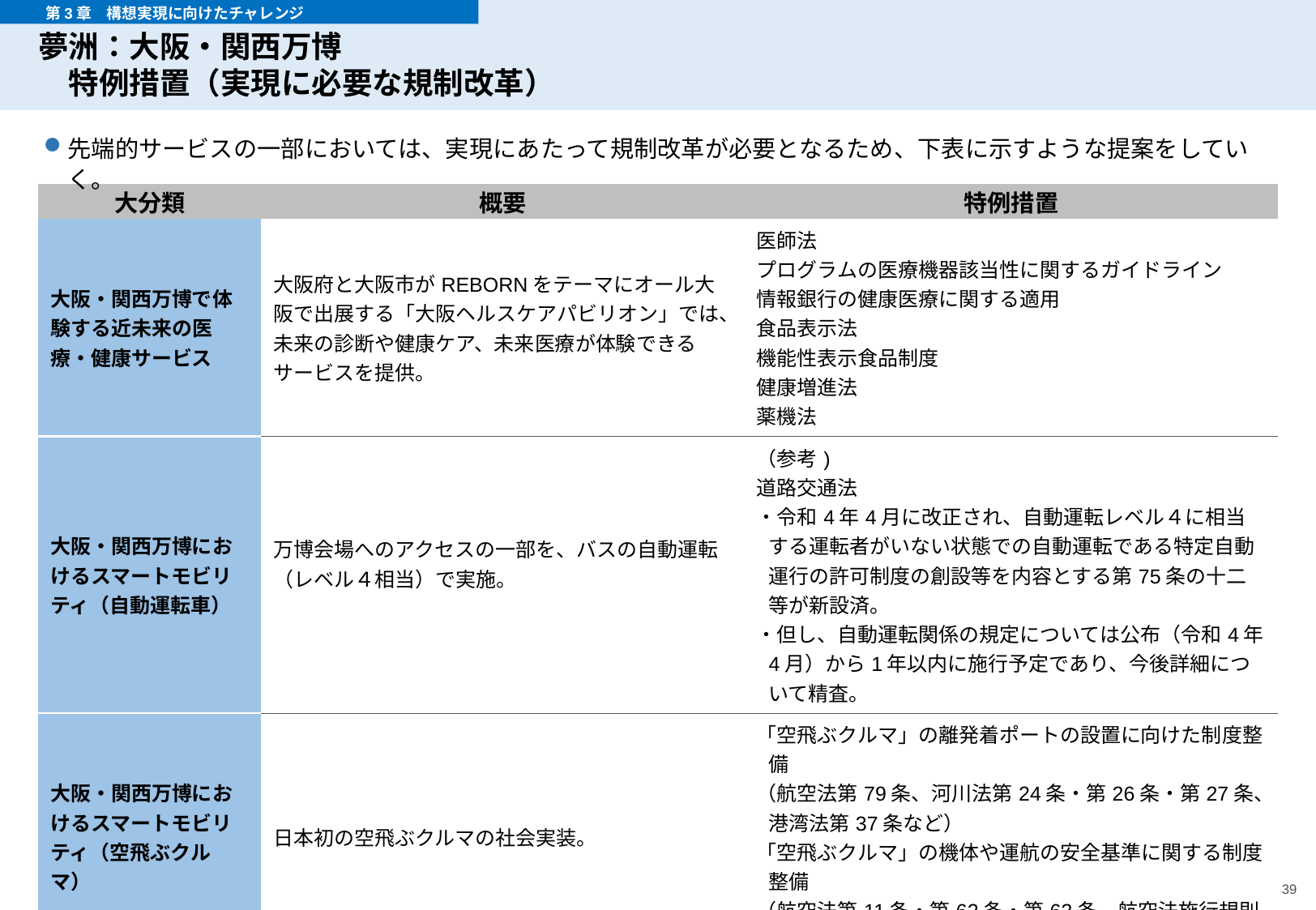

# 夢洲：大阪・関西万博 　特例措置（実現に必要な規制改革）
　　　第3章　構想実現に向けたチャレンジ
先端的サービスの一部においては、実現にあたって規制改革が必要となるため、下表に示すような提案をしていく。
| 大分類 | 概要 | 特例措置 |
| --- | --- | --- |
| 大阪・関西万博で体験する近未来の医療・健康サービス | 大阪府と大阪市がREBORNをテーマにオール大阪で出展する「大阪ヘルスケアパビリオン」では、未来の診断や健康ケア、未来医療が体験できるサービスを提供。 | 医師法 プログラムの医療機器該当性に関するガイドライン 情報銀行の健康医療に関する適用 食品表示法 機能性表示食品制度 健康増進法 薬機法 |
| 大阪・関西万博におけるスマートモビリティ（自動運転車） | 万博会場へのアクセスの一部を、バスの自動運転（レベル４相当）で実施。 | （参考) 道路交通法 ・令和4年4月に改正され、自動運転レベル４に相当する運転者がいない状態での自動運転である特定自動運行の許可制度の創設等を内容とする第75条の十二等が新設済。 ・但し、自動運転関係の規定については公布（令和4年4月）から1年以内に施行予定であり、今後詳細について精査。 |
| 大阪・関西万博におけるスマートモビリティ（空飛ぶクルマ） | 日本初の空飛ぶクルマの社会実装。 | 「空飛ぶクルマ」の離発着ポートの設置に向けた制度整備 （航空法第79条、河川法第24条・第26条・第27条、港湾法第37条など） 「空飛ぶクルマ」の機体や運航の安全基準に関する制度整備 （航空法第11条・第62条・第63条、航空法施行規則第180条など） |
| “OSAKAファストパス”サービス（仮称） | 移動に関する情報の収集・提供と、交通流動の最適化を実現。 | 路上駐車場、路外駐車場に係る変動駐車料金の設定・表示に関する特例（駐車場法第６条、第８条、第13条など） 乗合バス、鉄道等の混雑緩和のための変動運賃等の設定に関する特例（道路運送法第９条、鉄道事業法第16条など） |
39